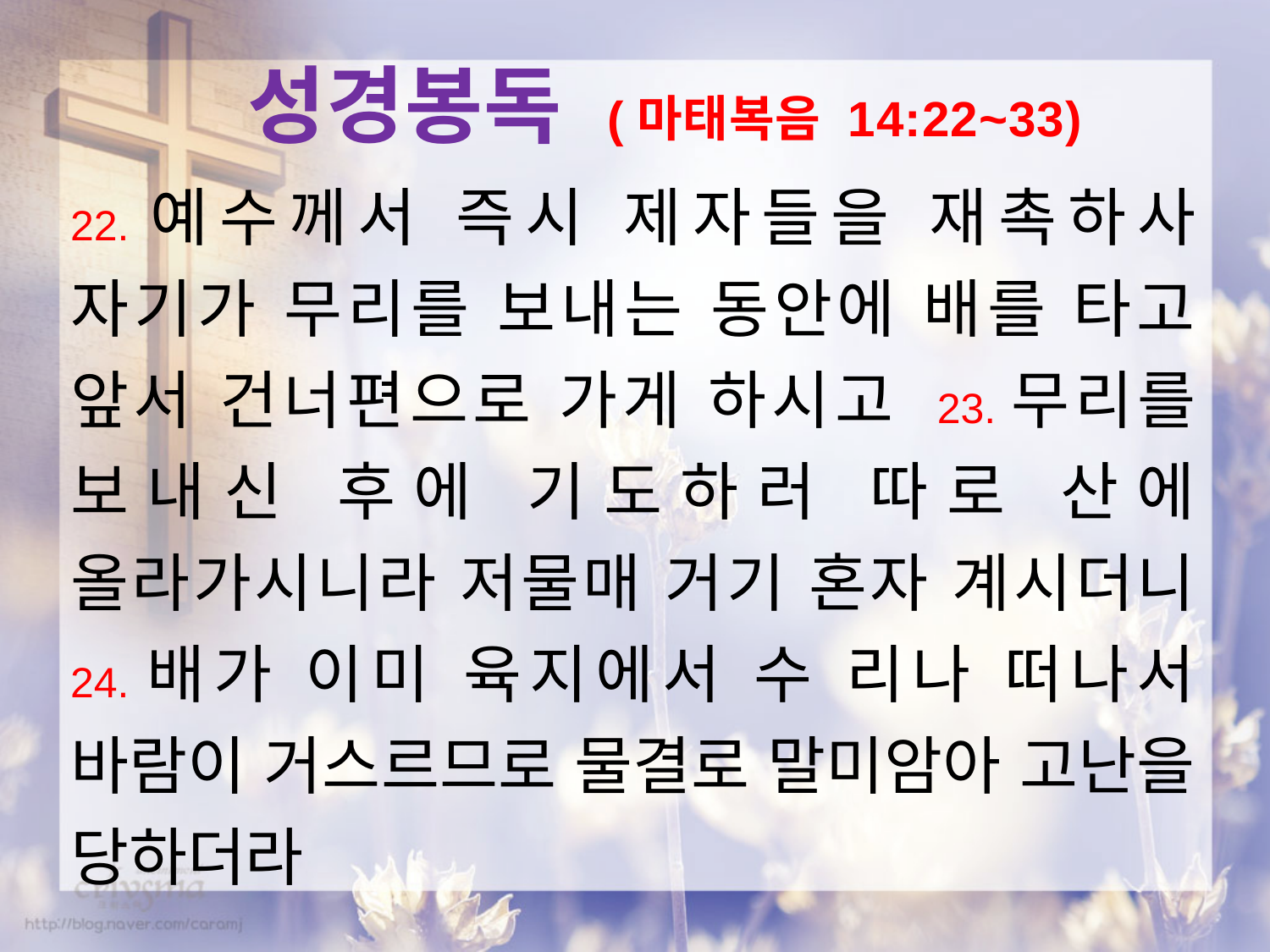

성경봉독 (마태복음 14:22~33)
22.예수께서 즉시 제자들을 재촉하사 자기가 무리를 보내는 동안에 배를 타고 앞서 건너편으로 가게 하시고 23.무리를 보내신 후에 기도하러 따로 산에 올라가시니라 저물매 거기 혼자 계시더니 24.배가 이미 육지에서 수 리나 떠나서 바람이 거스르므로 물결로 말미암아 고난을 당하더라